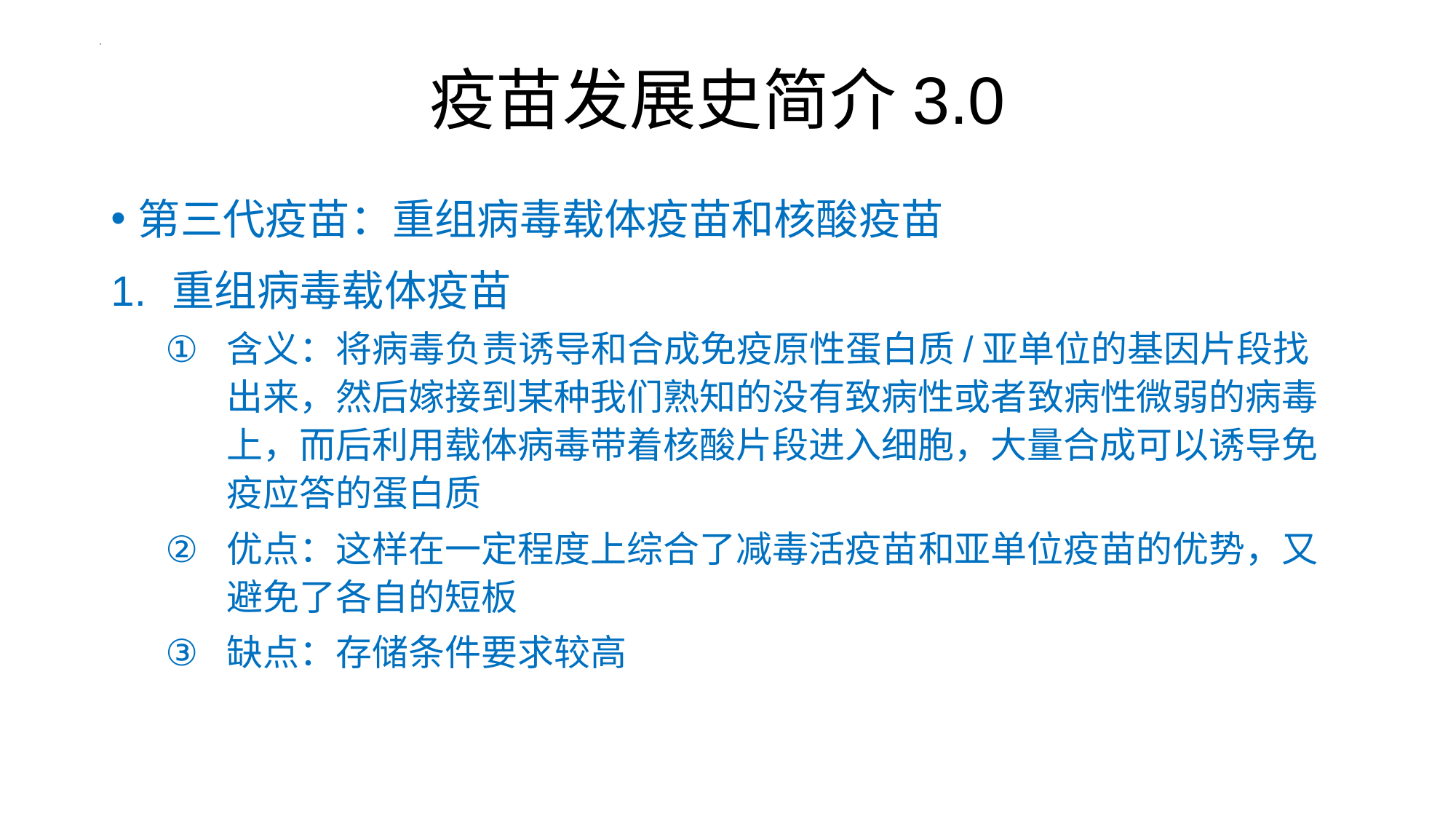

# 疫苗发展史简介3.0
第三代疫苗：重组病毒载体疫苗和核酸疫苗
重组病毒载体疫苗
含义：将病毒负责诱导和合成免疫原性蛋白质/亚单位的基因片段找出来，然后嫁接到某种我们熟知的没有致病性或者致病性微弱的病毒上，而后利用载体病毒带着核酸片段进入细胞，大量合成可以诱导免疫应答的蛋白质
优点：这样在一定程度上综合了减毒活疫苗和亚单位疫苗的优势，又避免了各自的短板
缺点：存储条件要求较高